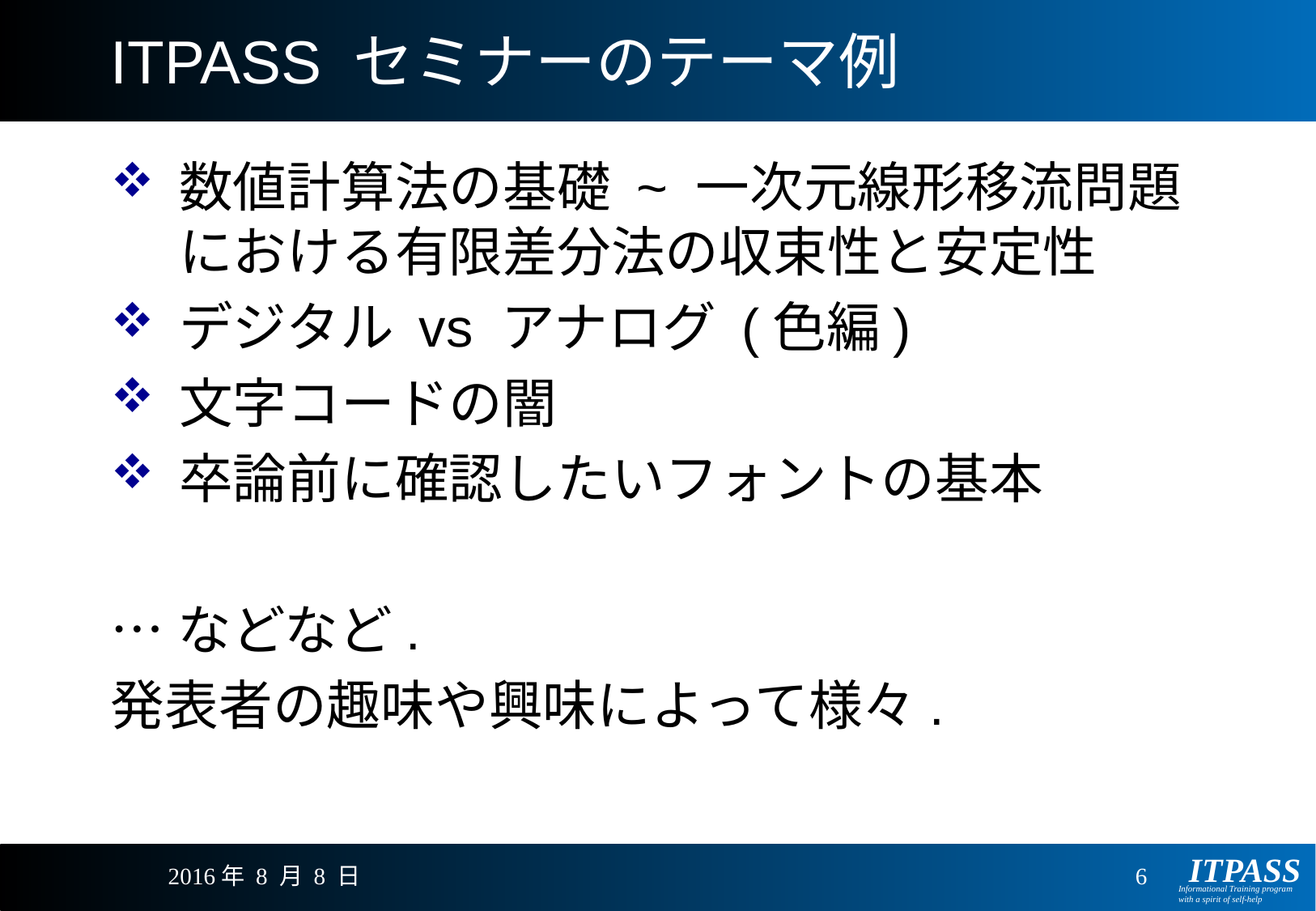

# ITPASS セミナーのテーマ例
数値計算法の基礎 ~ 一次元線形移流問題における有限差分法の収束性と安定性
デジタル vs アナログ (色編)
文字コードの闇
卒論前に確認したいフォントの基本

…などなど.
発表者の趣味や興味によって様々.
2016年 8 月 8 日

6